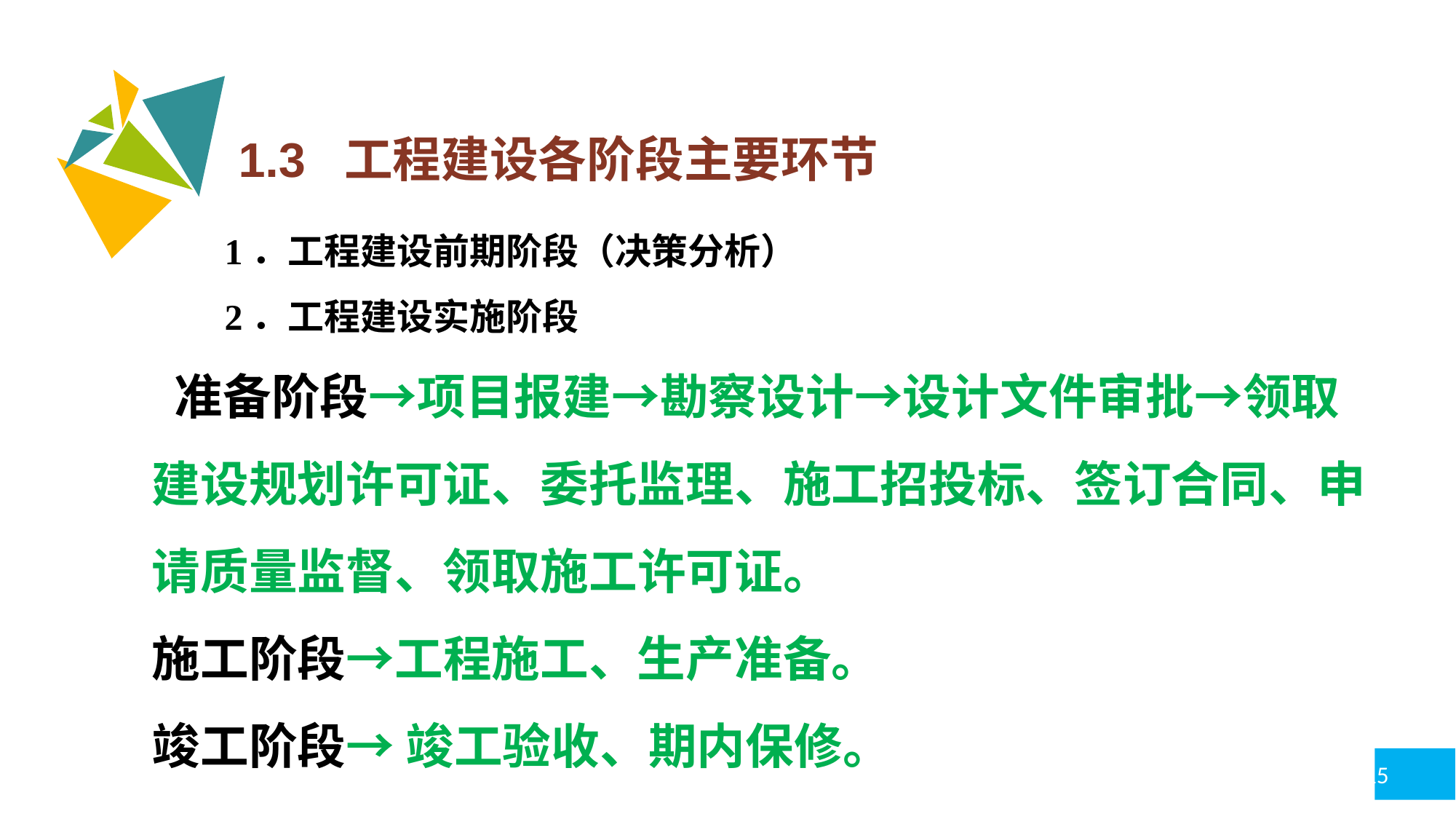

1.3  工程建设各阶段主要环节

        1．工程建设前期阶段（决策分析）
        2．工程建设实施阶段
 准备阶段→项目报建→勘察设计→设计文件审批→领取建设规划许可证、委托监理、施工招投标、签订合同、申请质量监督、领取施工许可证。
施工阶段→工程施工、生产准备。
竣工阶段→ 竣工验收、期内保修。